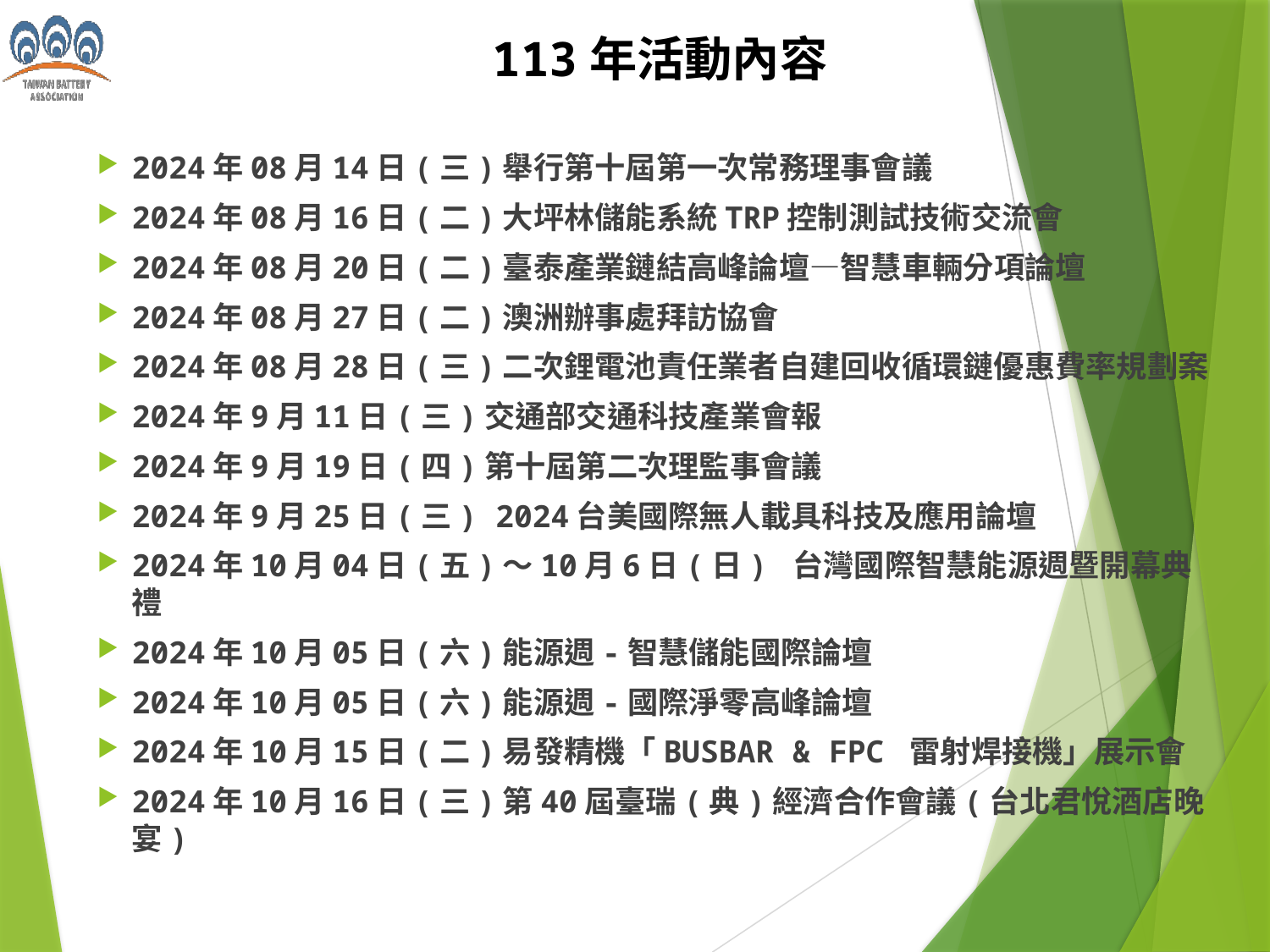

# 113年活動內容
2024年08月14日(三)舉行第十屆第一次常務理事會議
2024年08月16日(二)大坪林儲能系統TRP控制測試技術交流會
2024年08月20日(二)臺泰產業鏈結高峰論壇—智慧車輛分項論壇
2024年08月27日(二)澳洲辦事處拜訪協會
2024年08月28日(三)二次鋰電池責任業者自建回收循環鏈優惠費率規劃案
2024年9月11日(三)交通部交通科技產業會報
2024年9月19日(四)第十屆第二次理監事會議
2024年9月25日(三) 2024台美國際無人載具科技及應用論壇
2024年10月04日(五)～10月6日(日) 台灣國際智慧能源週暨開幕典禮
2024年10月05日(六)能源週-智慧儲能國際論壇
2024年10月05日(六)能源週-國際淨零高峰論壇
2024年10月15日(二)易發精機「BUSBAR & FPC 雷射焊接機」展示會
2024年10月16日(三)第40屆臺瑞(典)經濟合作會議(台北君悅酒店晚宴)